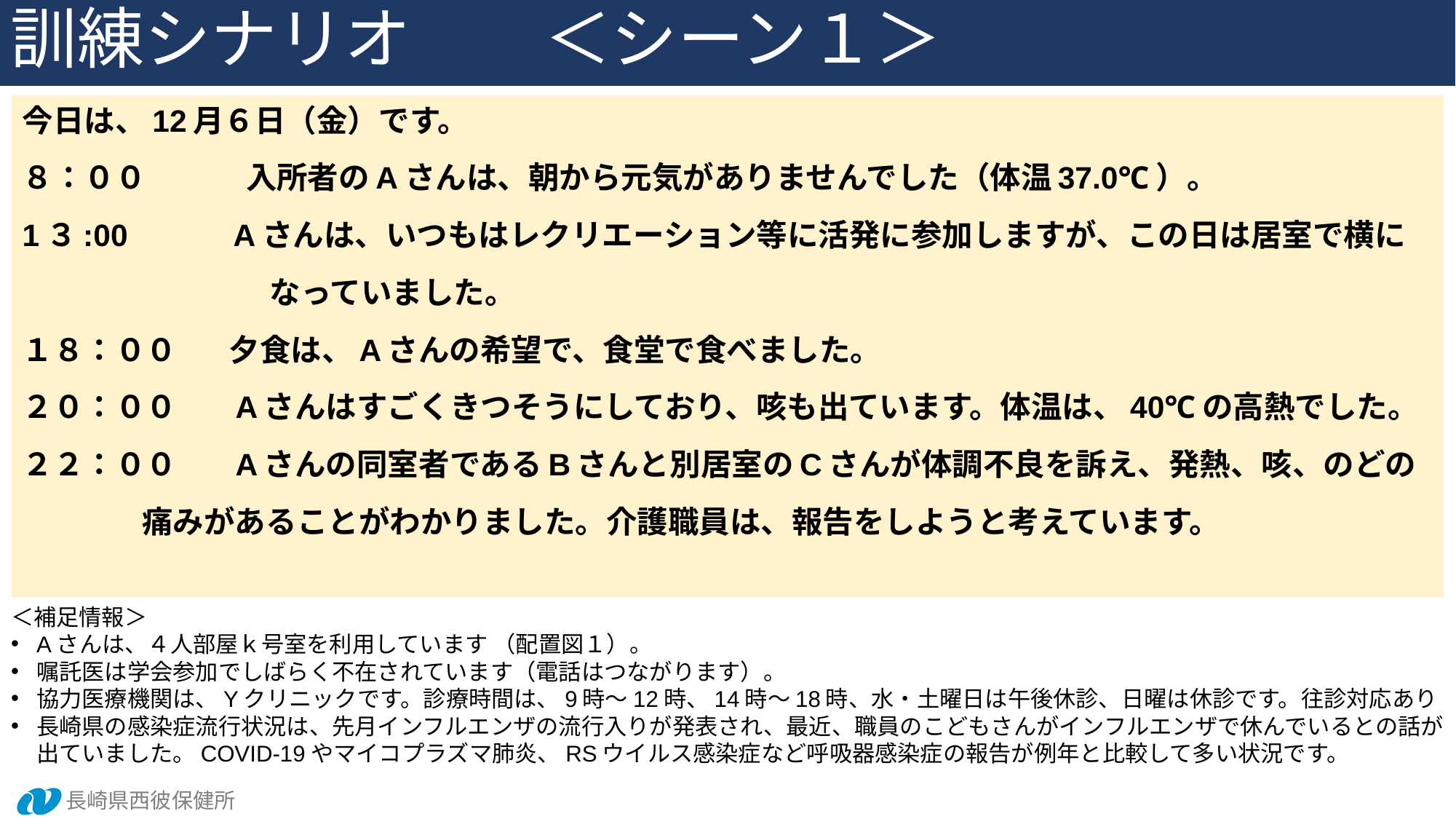

訓練シナリオ　　＜シーン１＞
今日は、12月６日（金）です。
８：００　　　 入所者のAさんは、朝から元気がありませんでした（体温37.0℃）。
1３:00　　　Aさんは、いつもはレクリエーション等に活発に参加しますが、この日は居室で横に
　　　　　　　　なっていました。
１８：００　   夕食は、Aさんの希望で、食堂で食べました。
２０：００　   Aさんはすごくきつそうにしており、咳も出ています。体温は、40℃の高熱でした。
２２：００　   Aさんの同室者であるBさんと別居室のCさんが体調不良を訴え、発熱、咳、のどの
                痛みがあることがわかりました。介護職員は、報告をしようと考えています。
＜補足情報＞
Aさんは、４人部屋ｋ号室を利用しています （配置図１）。
嘱託医は学会参加でしばらく不在されています（電話はつながります）。
協力医療機関は、Yクリニックです。診療時間は、9時～12時、14時～18時、水・土曜日は午後休診、日曜は休診です。往診対応あり
長崎県の感染症流行状況は、先月インフルエンザの流行入りが発表され、最近、職員のこどもさんがインフルエンザで休んでいるとの話が出ていました。COVID-19やマイコプラズマ肺炎、RSウイルス感染症など呼吸器感染症の報告が例年と比較して多い状況です。